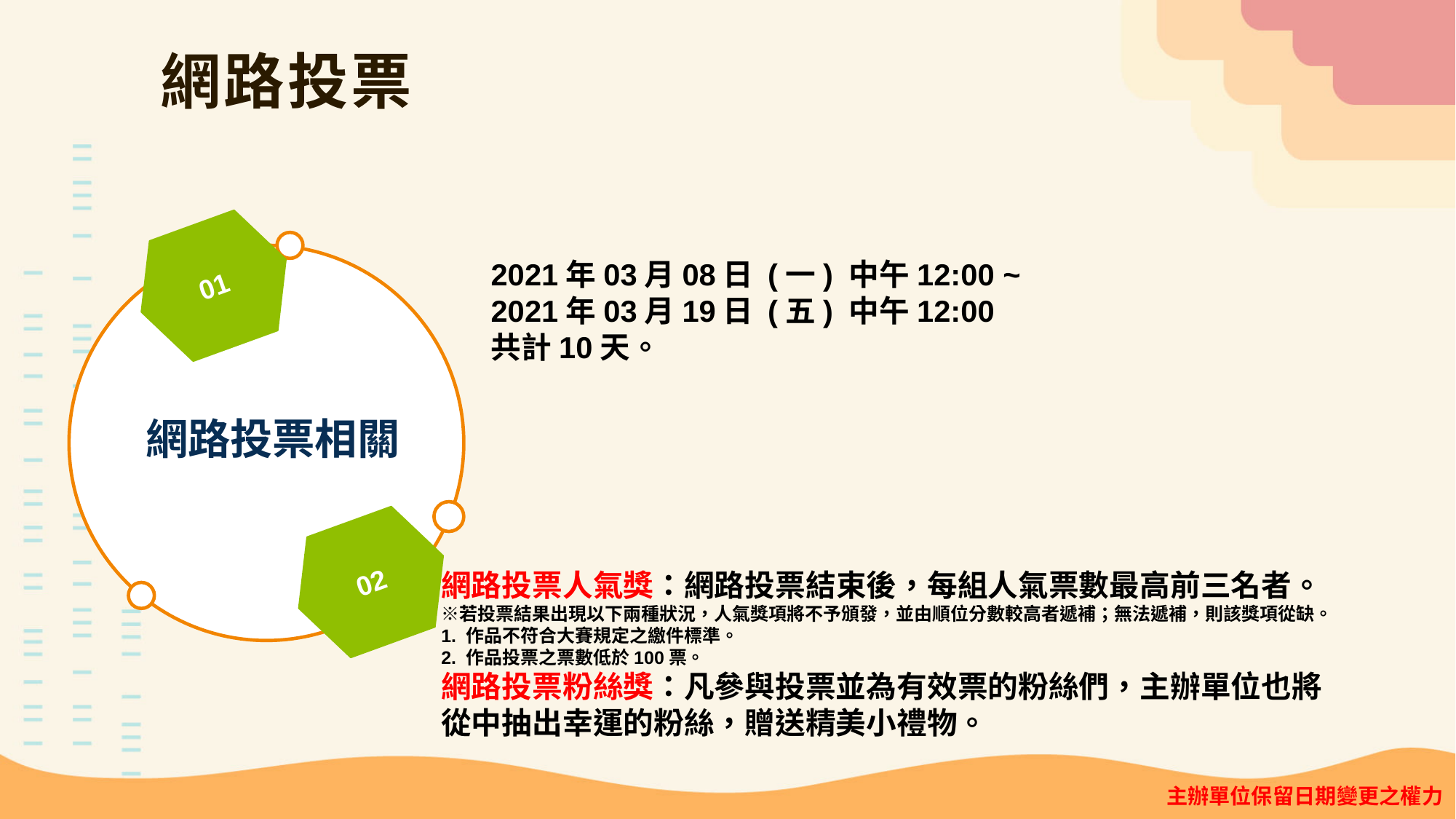

# 網路投票

01

2021年03月08日 (一) 中午12:00 ~
2021年03月19日 (五) 中午12:00
共計10天。
網路投票相關
02
網路投票人氣獎：網路投票結束後，每組人氣票數最高前三名者。
※若投票結果出現以下兩種狀況，人氣獎項將不予頒發，並由順位分數較高者遞補；無法遞補，則該獎項從缺。
1. 作品不符合大賽規定之繳件標準。
2. 作品投票之票數低於100票。
網路投票粉絲獎：凡參與投票並為有效票的粉絲們，主辦單位也將
從中抽出幸運的粉絲，贈送精美小禮物。
主辦單位保留日期變更之權力